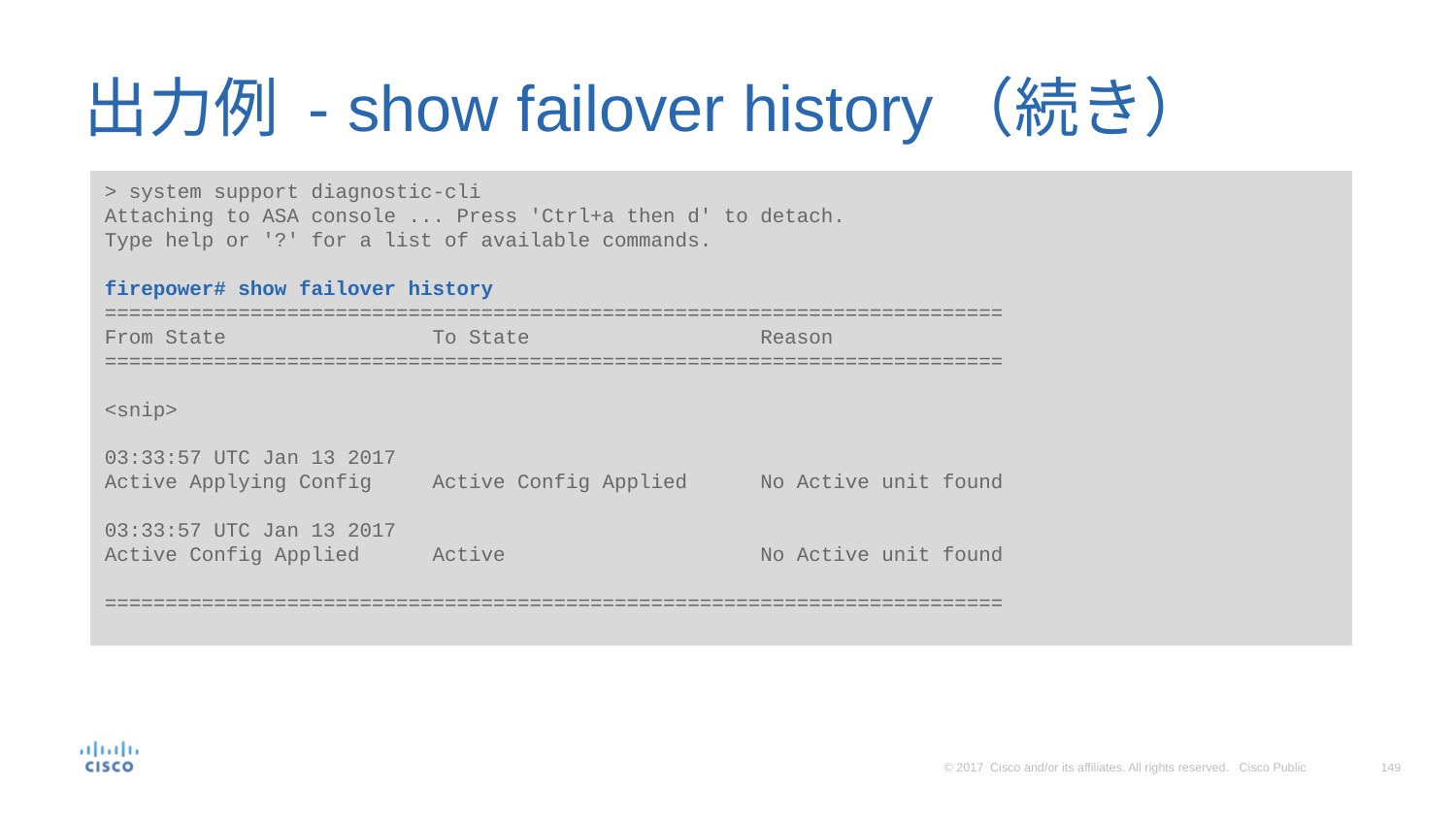

# 出力例 - show failover history（続き）
> system support diagnostic-cli
Attaching to ASA console ... Press 'Ctrl+a then d' to detach.
Type help or '?' for a list of available commands.

firepower# show failover history
==========================================================================
From State                 To State                   Reason
==========================================================================

<snip>

03:33:57 UTC Jan 13 2017
Active Applying Config     Active Config Applied      No Active unit found

03:33:57 UTC Jan 13 2017
Active Config Applied      Active                     No Active unit found

==========================================================================